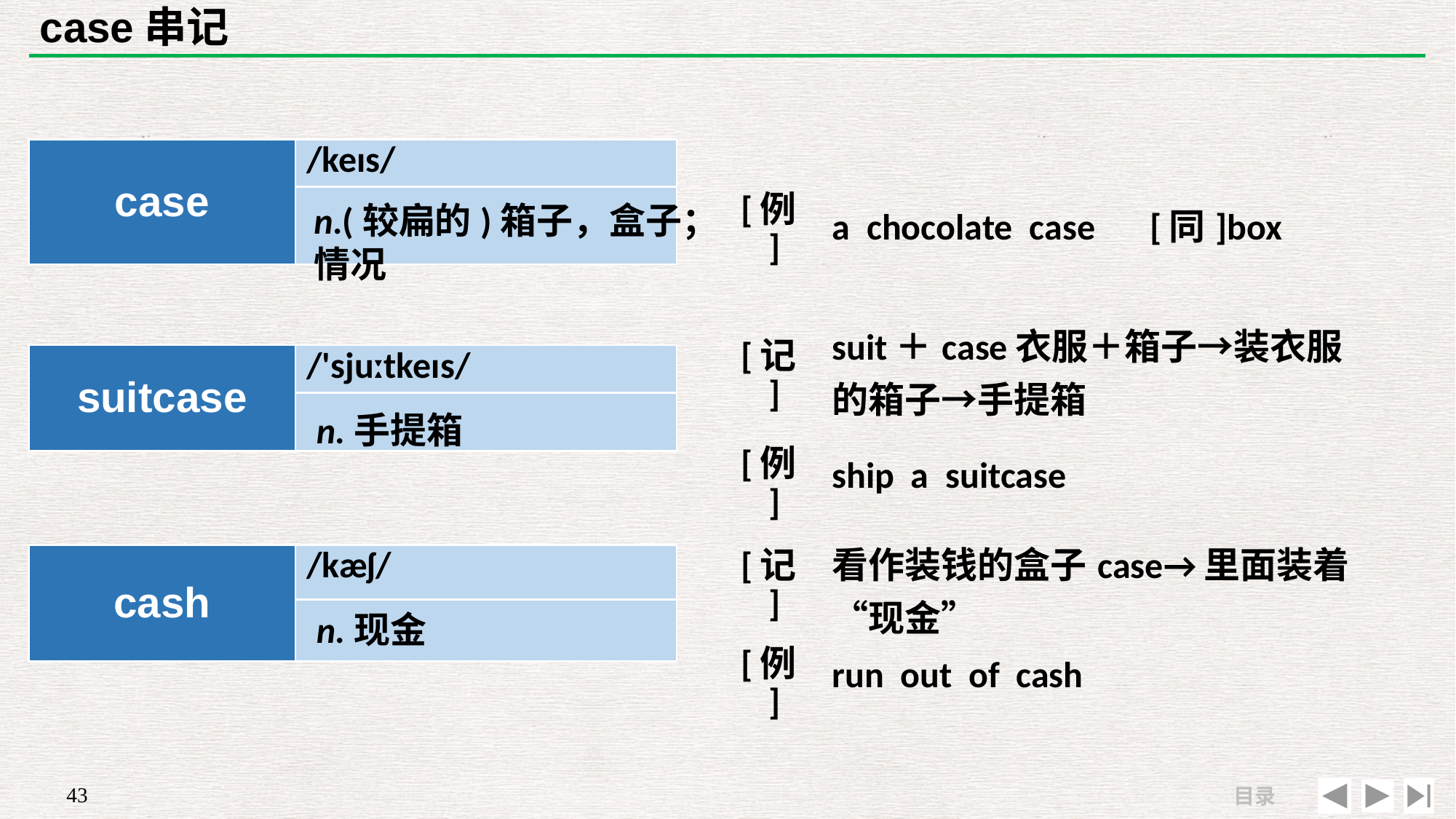

# case串记

|  |  |
| --- | --- |
| [例] | a chocolate case　[同]box |
| case | /keɪs/ |
| --- | --- |
|  |  |
n.(较扁的)箱子，盒子；情况
| [记] | suit＋case衣服＋箱子→装衣服的箱子→手提箱 |
| --- | --- |
| [例] | ship a suitcase |
| suitcase | /'sjuːtkeɪs/ |
| --- | --- |
|  |  |
n.手提箱
| [记] | 看作装钱的盒子case→里面装着“现金” |
| --- | --- |
| [例] | run out of cash |
| cash | /kæʃ/ |
| --- | --- |
|  |  |
n.现金